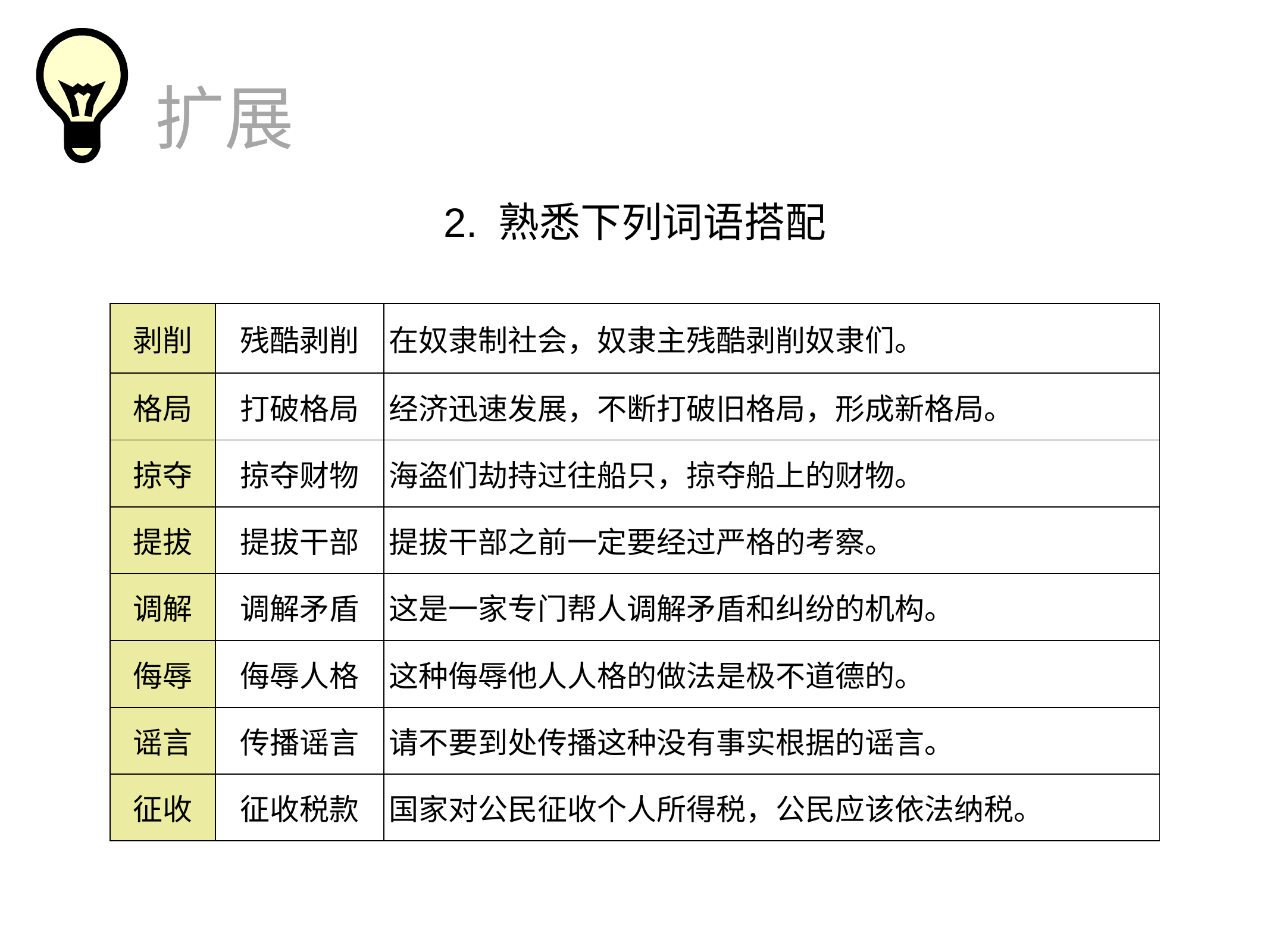

扩展
2. 熟悉下列词语搭配
| 剥削 | 残酷剥削 | 在奴隶制社会，奴隶主残酷剥削奴隶们。 |
| --- | --- | --- |
| 格局 | 打破格局 | 经济迅速发展，不断打破旧格局，形成新格局。 |
| 掠夺 | 掠夺财物 | 海盗们劫持过往船只，掠夺船上的财物。 |
| 提拔 | 提拔干部 | 提拔干部之前一定要经过严格的考察。 |
| 调解 | 调解矛盾 | 这是一家专门帮人调解矛盾和纠纷的机构。 |
| 侮辱 | 侮辱人格 | 这种侮辱他人人格的做法是极不道德的。 |
| 谣言 | 传播谣言 | 请不要到处传播这种没有事实根据的谣言。 |
| 征收 | 征收税款 | 国家对公民征收个人所得税，公民应该依法纳税。 |